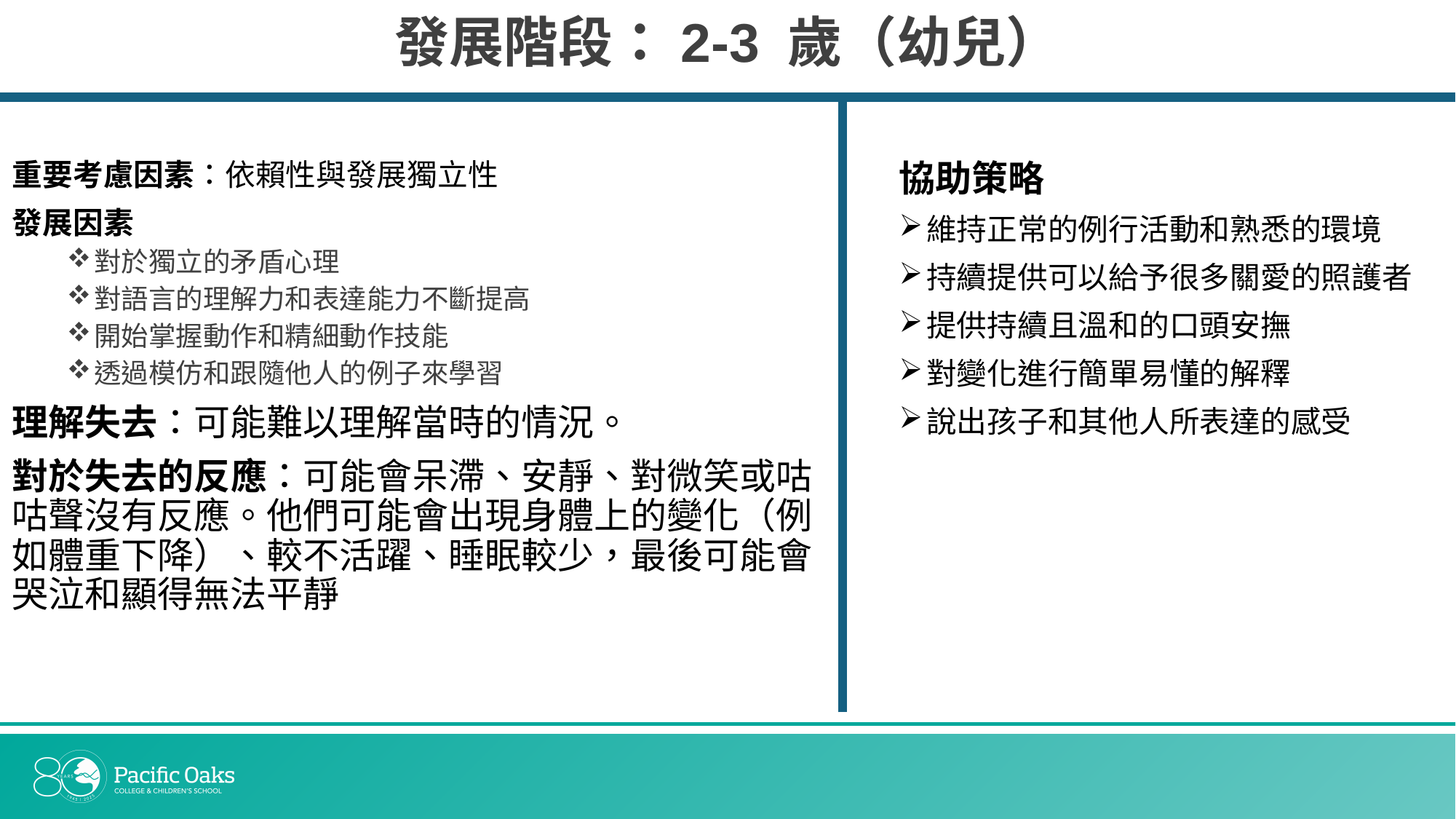

# 發展階段：2-3 歲（幼兒）
重要考慮因素：依賴性與發展獨立性
發展因素
對於獨立的矛盾心理
對語言的理解力和表達能力不斷提高
開始掌握動作和精細動作技能
透過模仿和跟隨他人的例子來學習
理解失去：可能難以理解當時的情況。
對於失去的反應：可能會呆滯、安靜、對微笑或咕咕聲沒有反應。他們可能會出現身體上的變化（例如體重下降）、較不活躍、睡眠較少，最後可能會哭泣和顯得無法平靜
協助策略
維持正常的例行活動和熟悉的環境
持續提供可以給予很多關愛的照護者
提供持續且溫和的口頭安撫
對變化進行簡單易懂的解釋
說出孩子和其他人所表達的感受